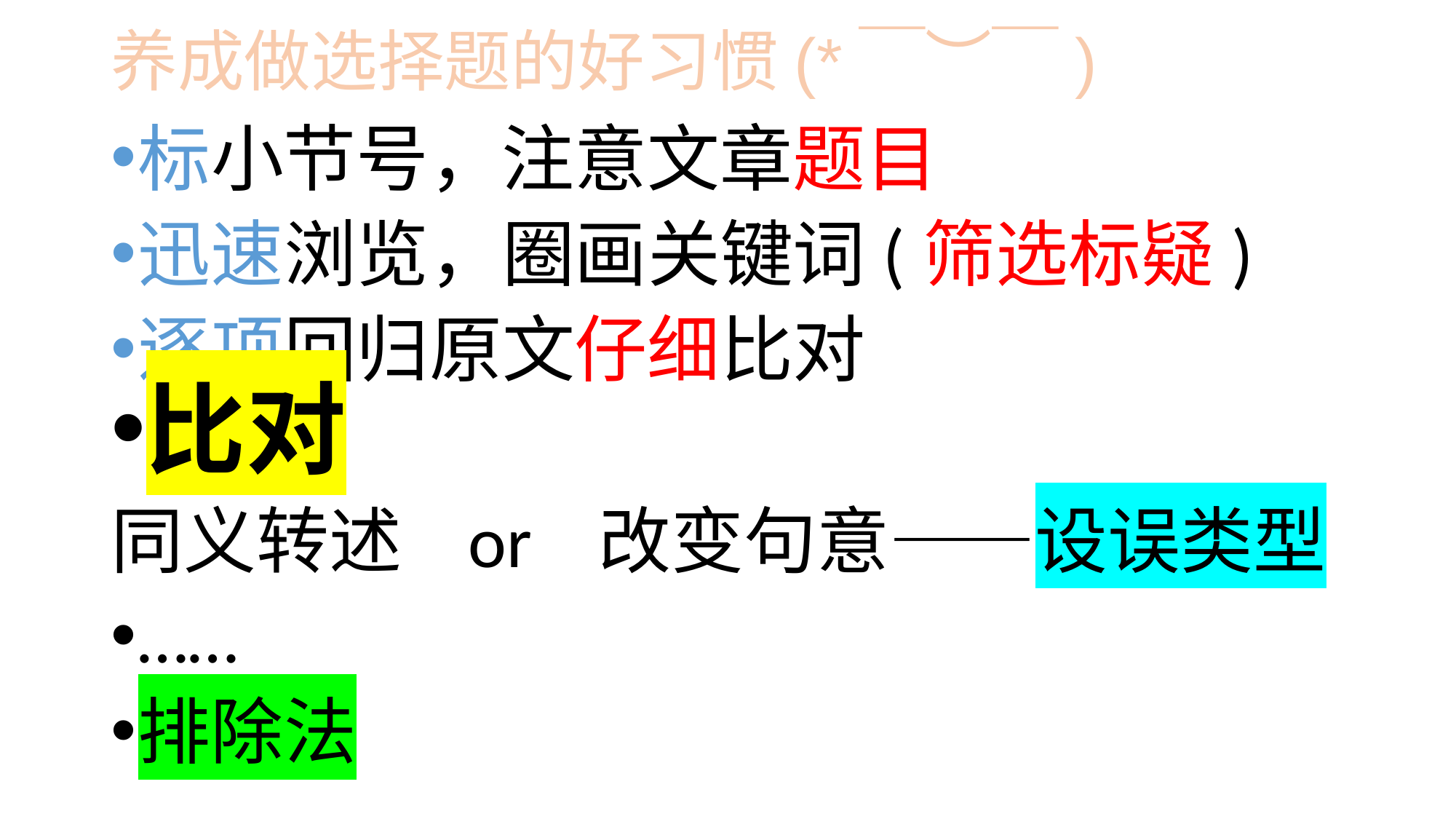

# 养成做选择题的好习惯(*￣︶￣)
标小节号，注意文章题目
迅速浏览，圈画关键词(筛选标疑)
逐项回归原文仔细比对
比对
同义转述   or   改变句意——设误类型
……
排除法